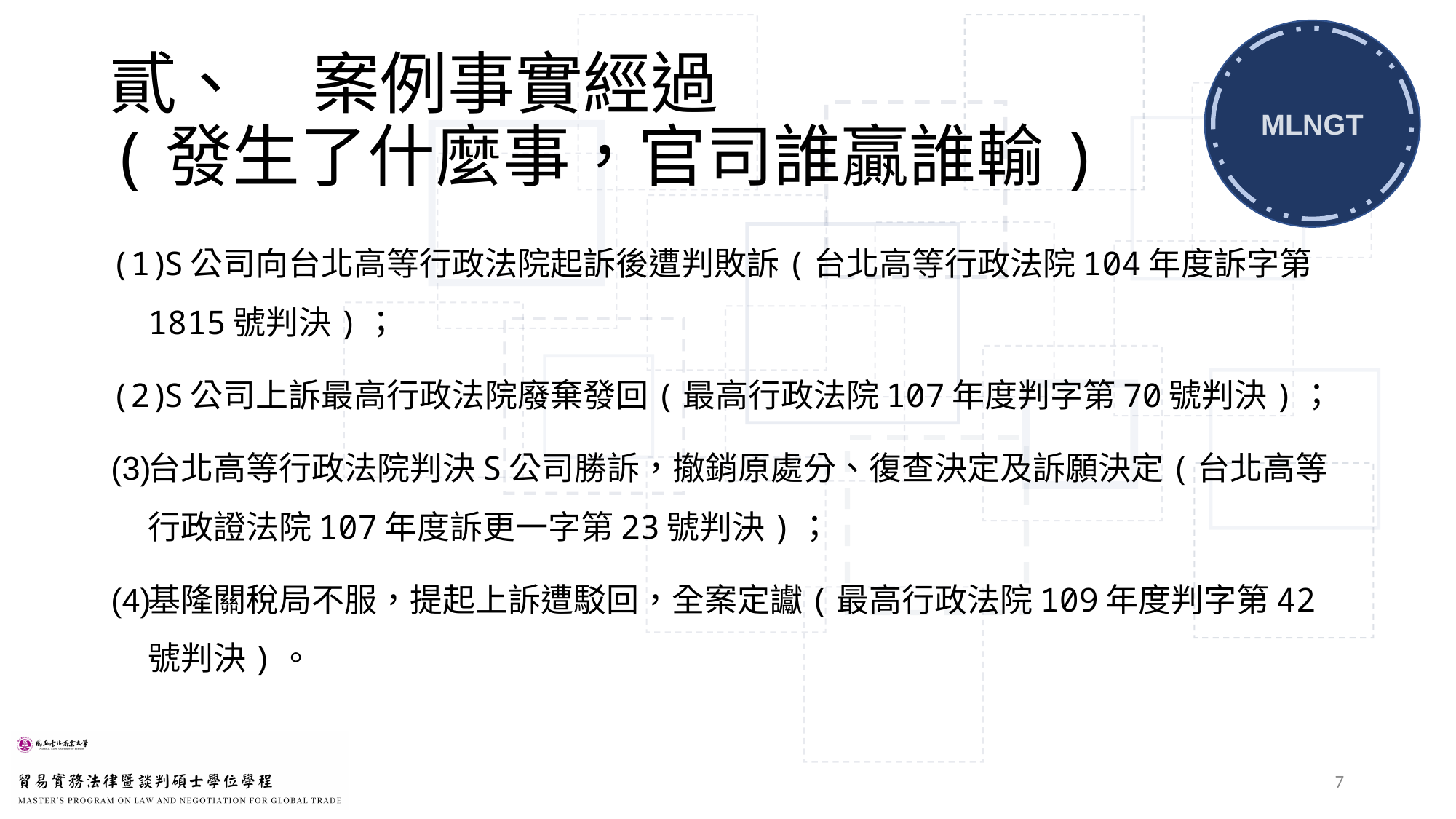

# 貳、	案例事實經過 (發生了什麼事，官司誰贏誰輸)
S公司向台北高等行政法院起訴後遭判敗訴(台北高等行政法院104年度訴字第1815號判決)；
S公司上訴最高行政法院廢棄發回(最高行政法院107年度判字第70號判決)；
台北高等行政法院判決S公司勝訴，撤銷原處分、復查決定及訴願決定(台北高等行政證法院107年度訴更一字第23號判決)；
基隆關稅局不服，提起上訴遭駁回，全案定讞(最高行政法院109年度判字第42號判決)。